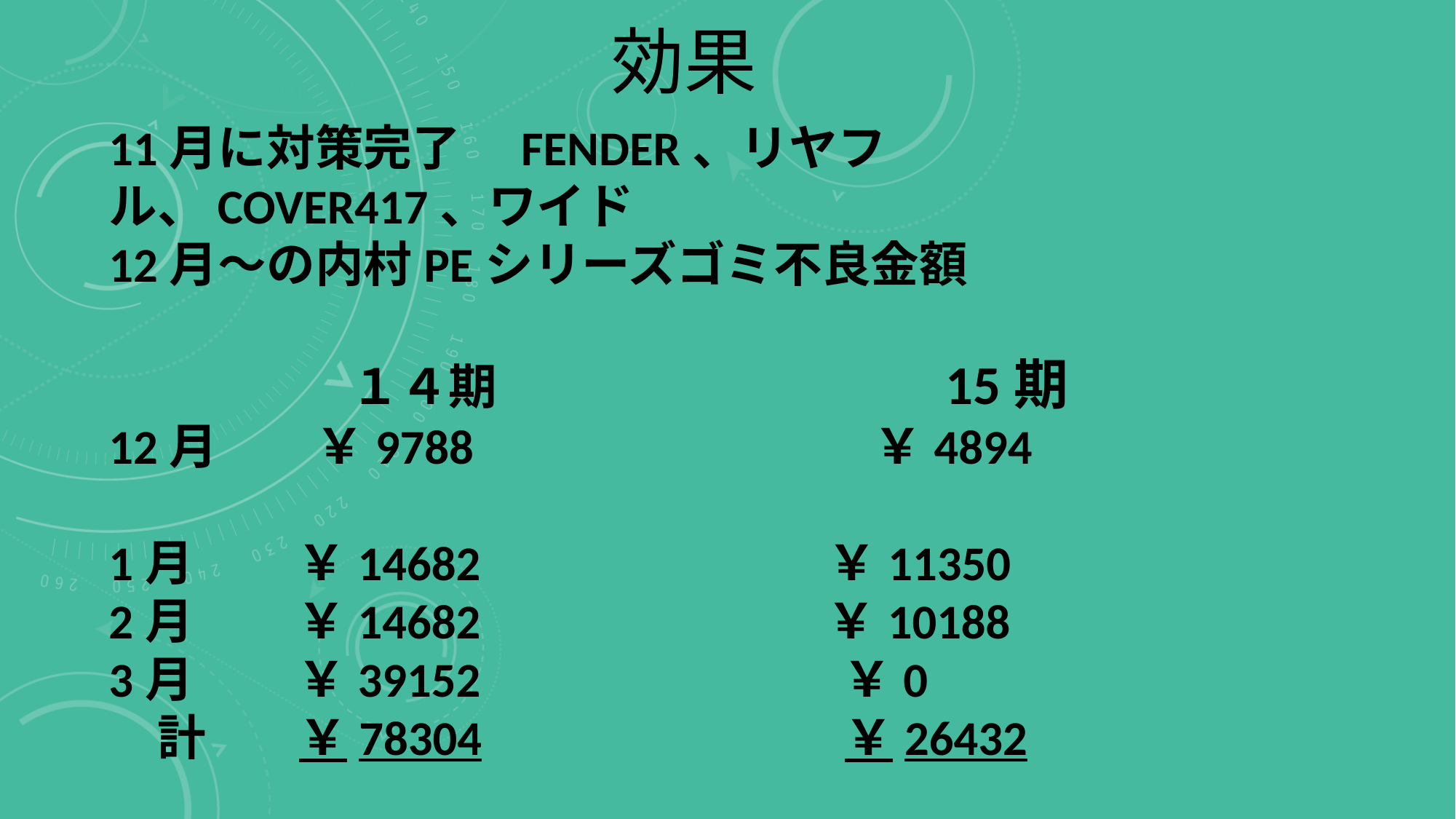

# 効果
11月に対策完了　FENDER、リヤフル、COVER417、ワイド
12月～の内村PEシリーズゴミ不良金額

　　　　　１４期　　　　　　　　　15期
12月　　￥9788　　　　　　　　￥4894
1月　     ￥14682　　　　　　    ￥11350
2月　     ￥14682   　　　　　　 ￥10188
3月　     ￥39152　　　　　　　 ￥0
　計　    ￥78304　　　　　　　 ￥26432

　前期に比べ￥51872低減　　　65％低減